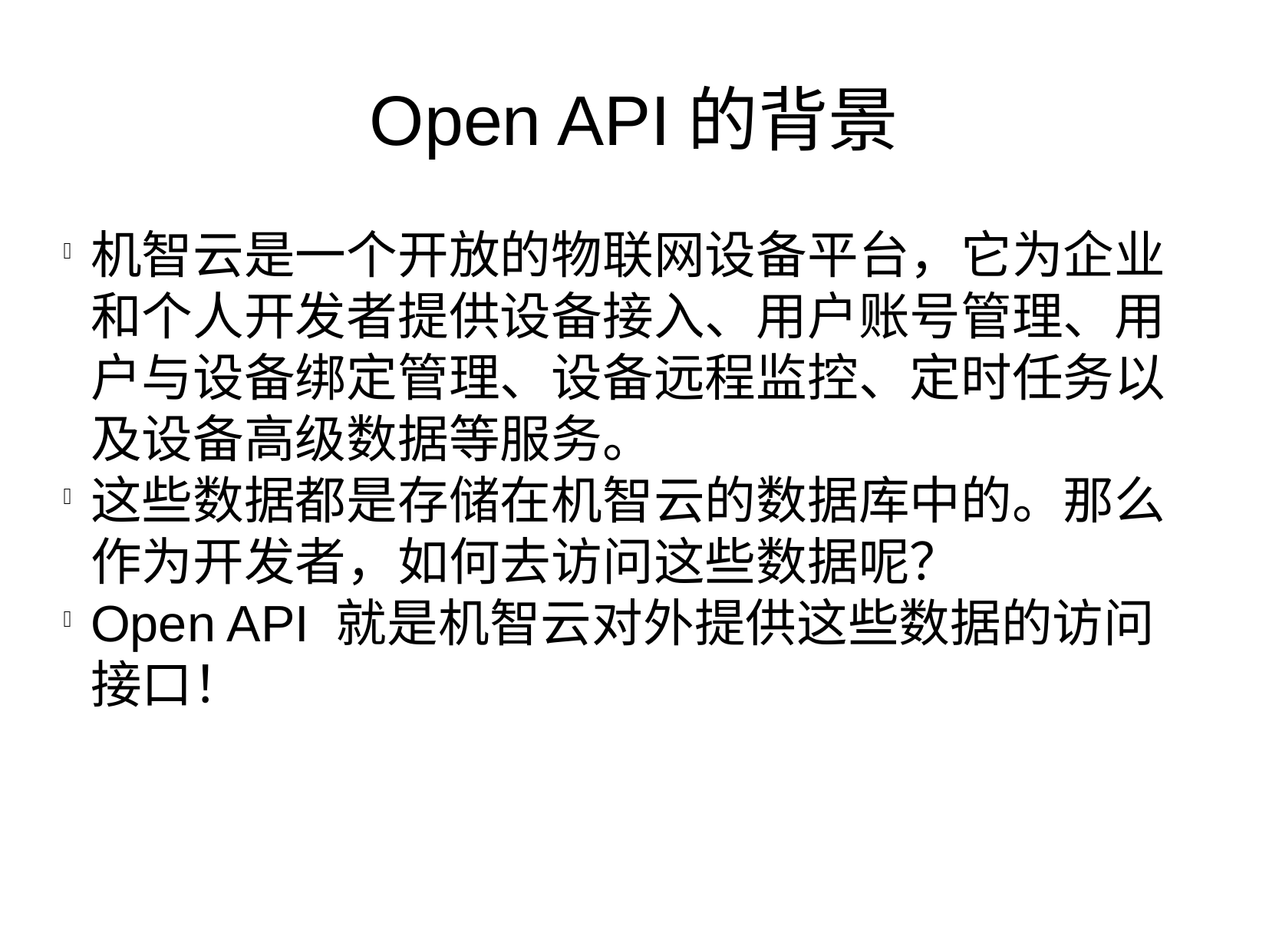

Open API的背景
机智云是一个开放的物联网设备平台，它为企业和个人开发者提供设备接入、用户账号管理、用户与设备绑定管理、设备远程监控、定时任务以及设备高级数据等服务。
这些数据都是存储在机智云的数据库中的。那么作为开发者，如何去访问这些数据呢？
Open API 就是机智云对外提供这些数据的访问接口！